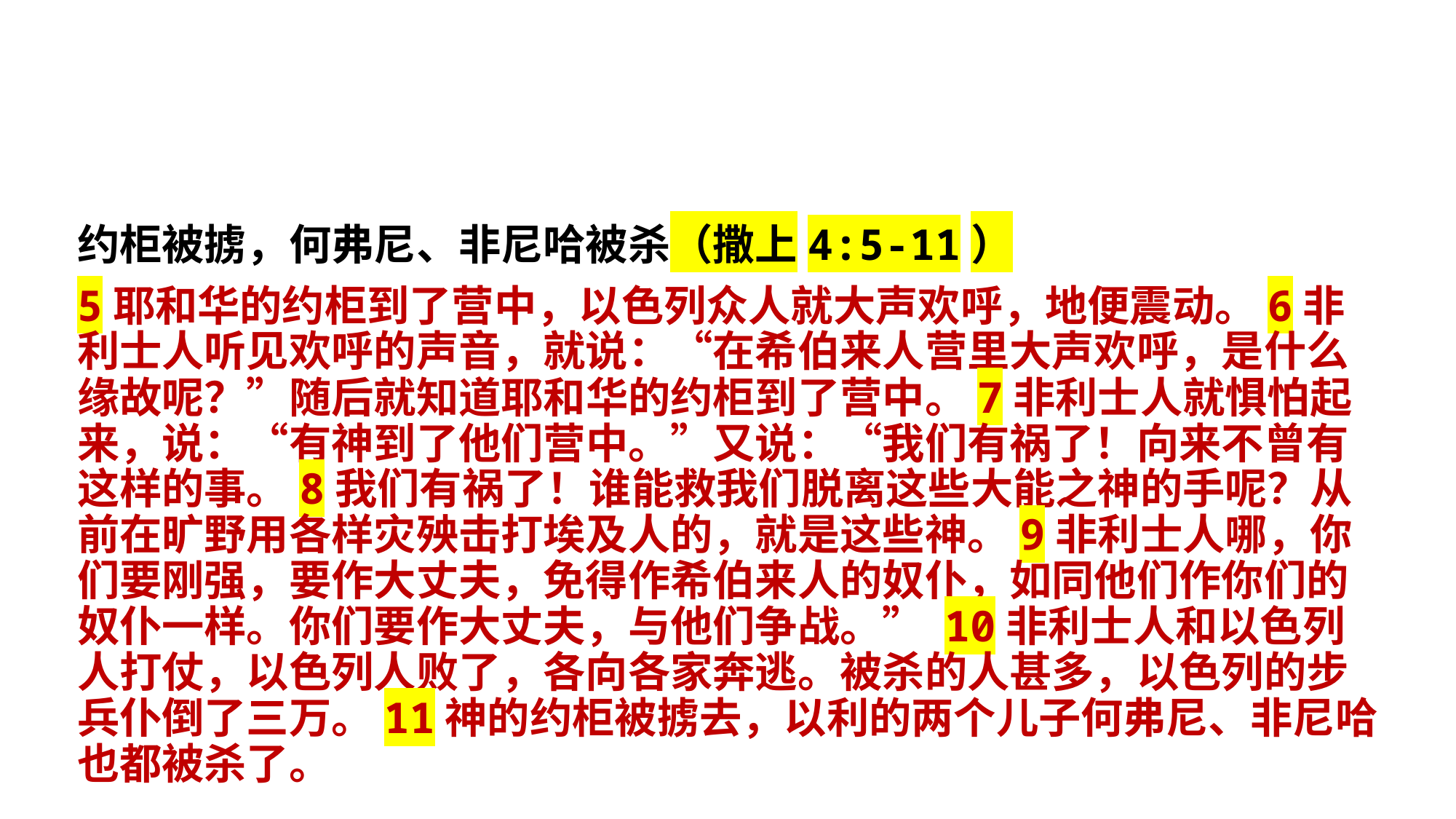

约柜被掳，何弗尼、非尼哈被杀（撒上4:5-11）
5耶和华的约柜到了营中，以色列众人就大声欢呼，地便震动。6非利士人听见欢呼的声音，就说：“在希伯来人营里大声欢呼，是什么缘故呢？”随后就知道耶和华的约柜到了营中。7非利士人就惧怕起来，说：“有神到了他们营中。”又说：“我们有祸了！向来不曾有这样的事。8我们有祸了！谁能救我们脱离这些大能之神的手呢？从前在旷野用各样灾殃击打埃及人的，就是这些神。9非利士人哪，你们要刚强，要作大丈夫，免得作希伯来人的奴仆，如同他们作你们的奴仆一样。你们要作大丈夫，与他们争战。” 10非利士人和以色列人打仗，以色列人败了，各向各家奔逃。被杀的人甚多，以色列的步兵仆倒了三万。11神的约柜被掳去，以利的两个儿子何弗尼、非尼哈也都被杀了。